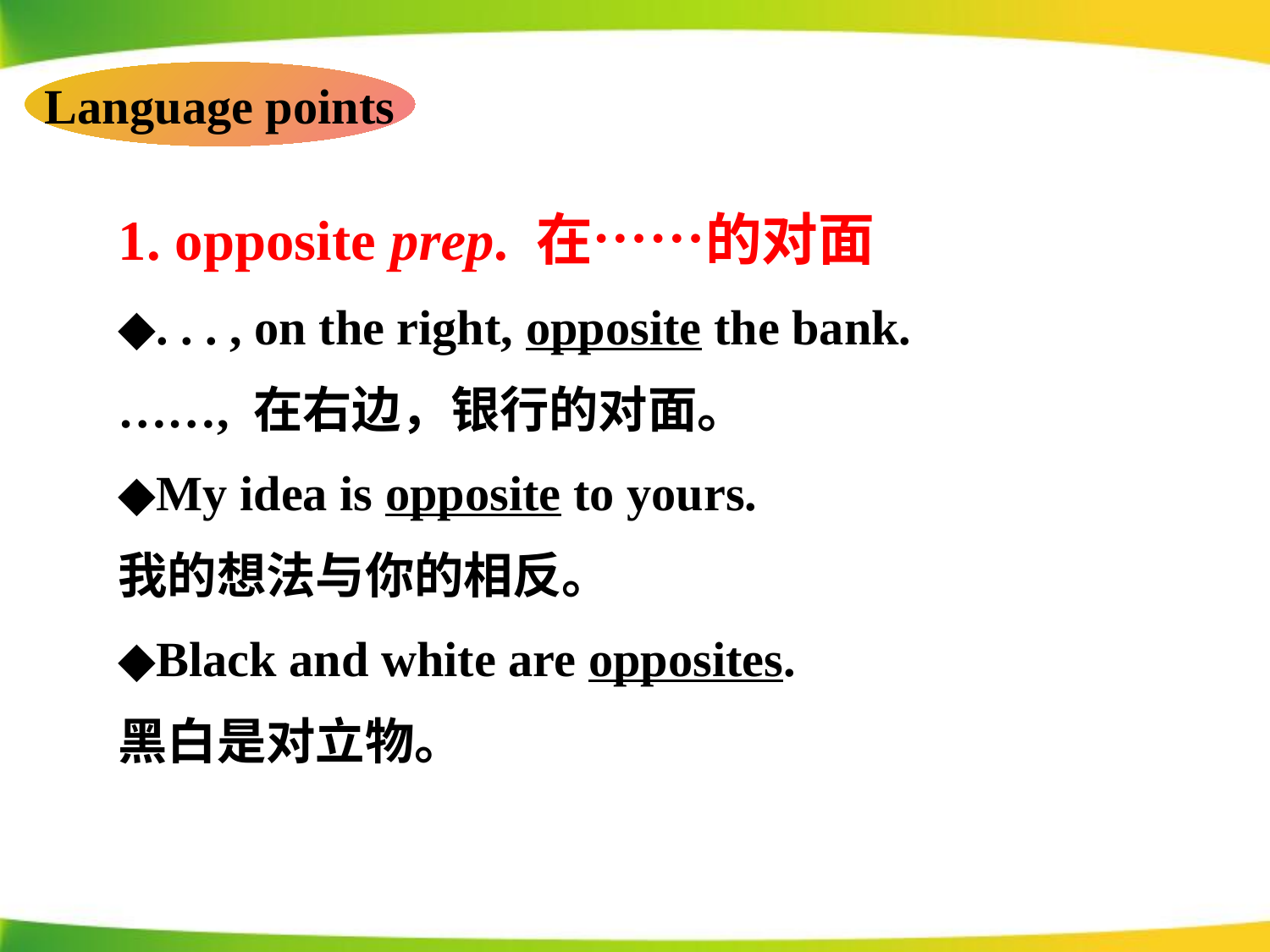

Language points
1. opposite prep. 在……的对面
◆. . . , on the right, opposite the bank.
……, 在右边，银行的对面。
◆My idea is opposite to yours.
我的想法与你的相反。
◆Black and white are opposites.
黑白是对立物。